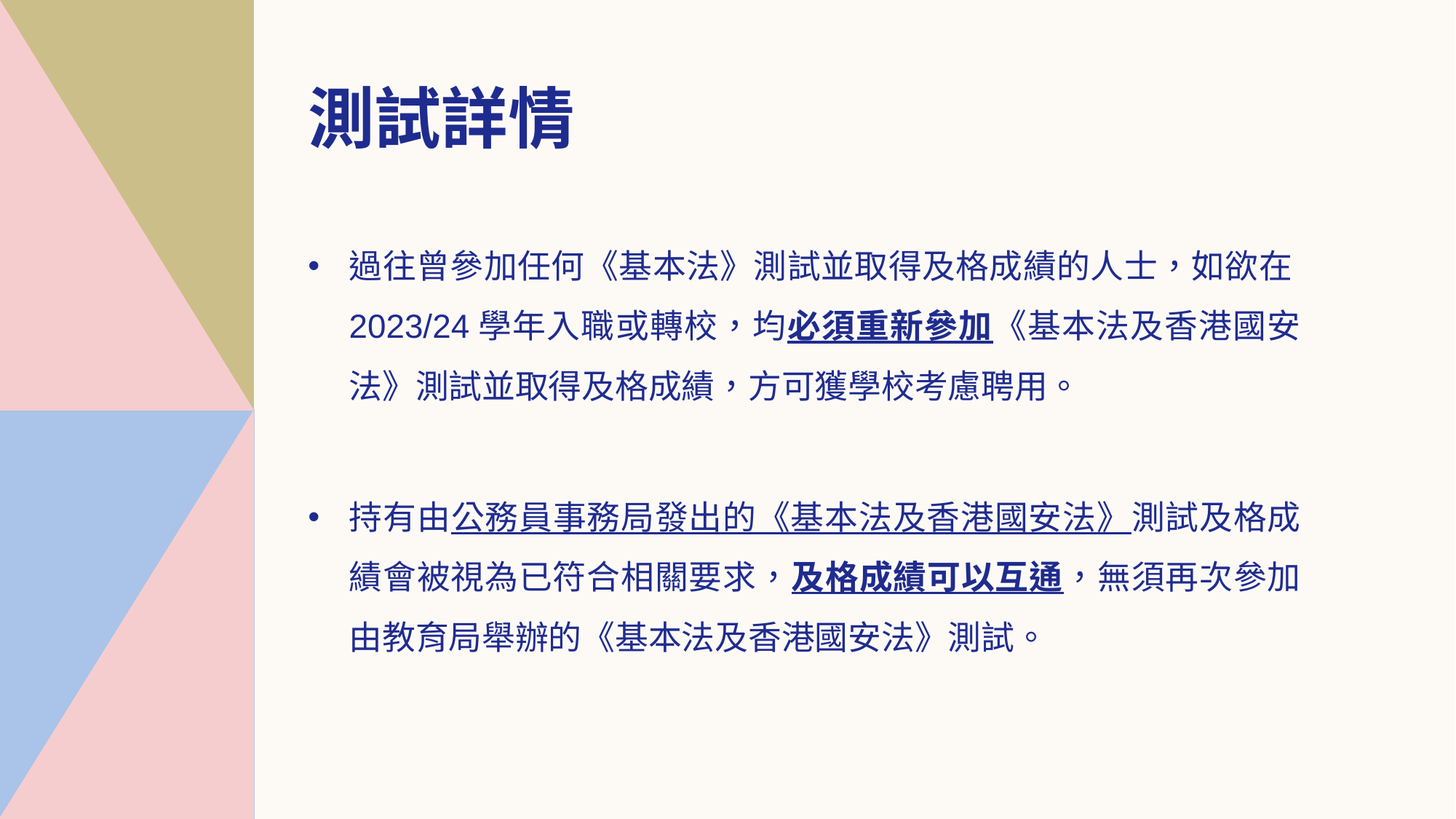

# 測試詳情
過往曾參加任何《基本法》測試並取得及格成績的人士，如欲在2023/24學年入職或轉校，均必須重新參加《基本法及香港國安法》測試並取得及格成績，方可獲學校考慮聘用。

持有由公務員事務局發出的《基本法及香港國安法》測試及格成績會被視為已符合相關要求，及格成績可以互通，無須再次參加由教育局舉辦的《基本法及香港國安法》測試。